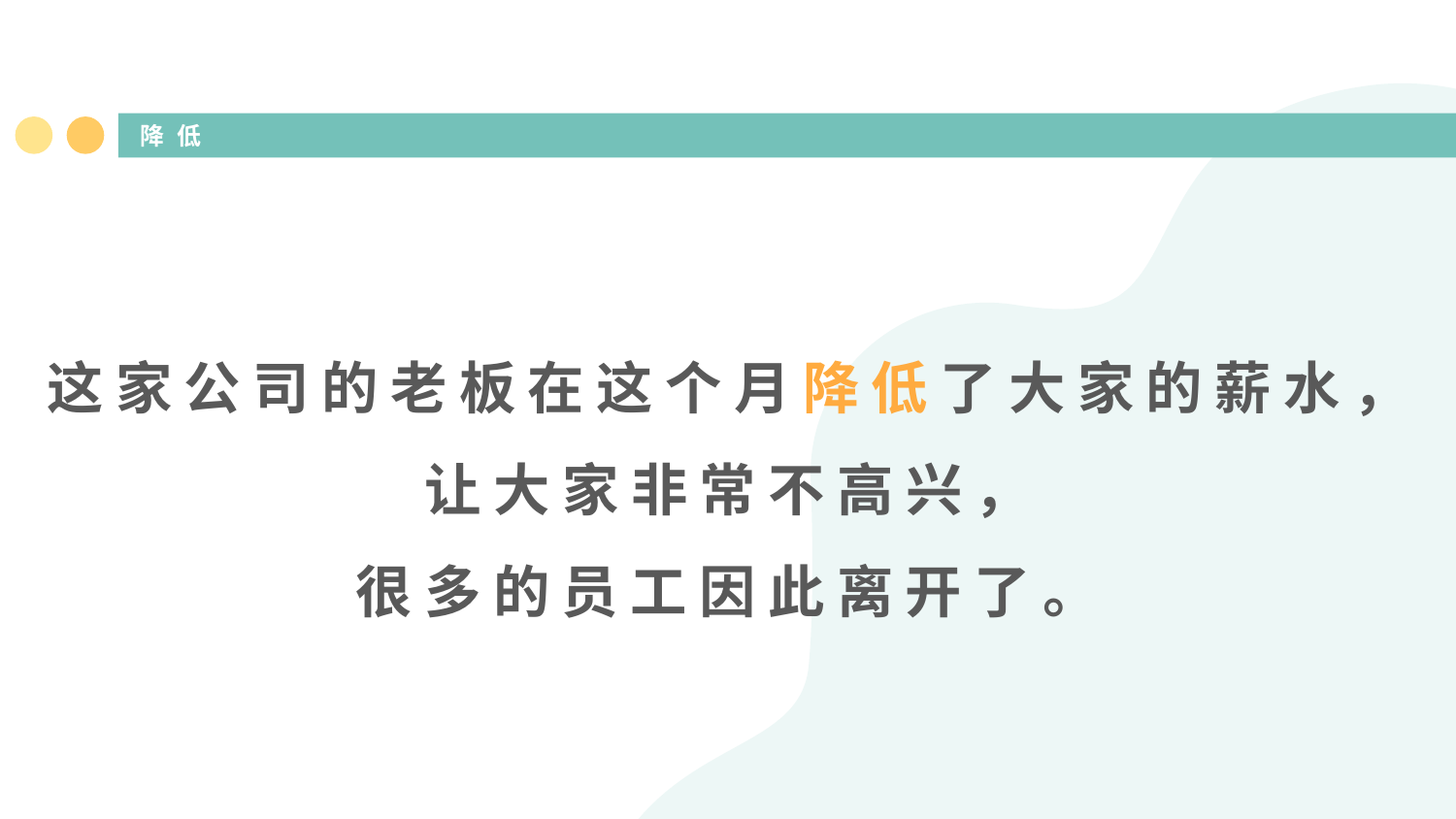

# 降低
这家公司的老板在这个月降低了大家的薪水，
让大家非常不高兴，
很多的员工因此离开了。